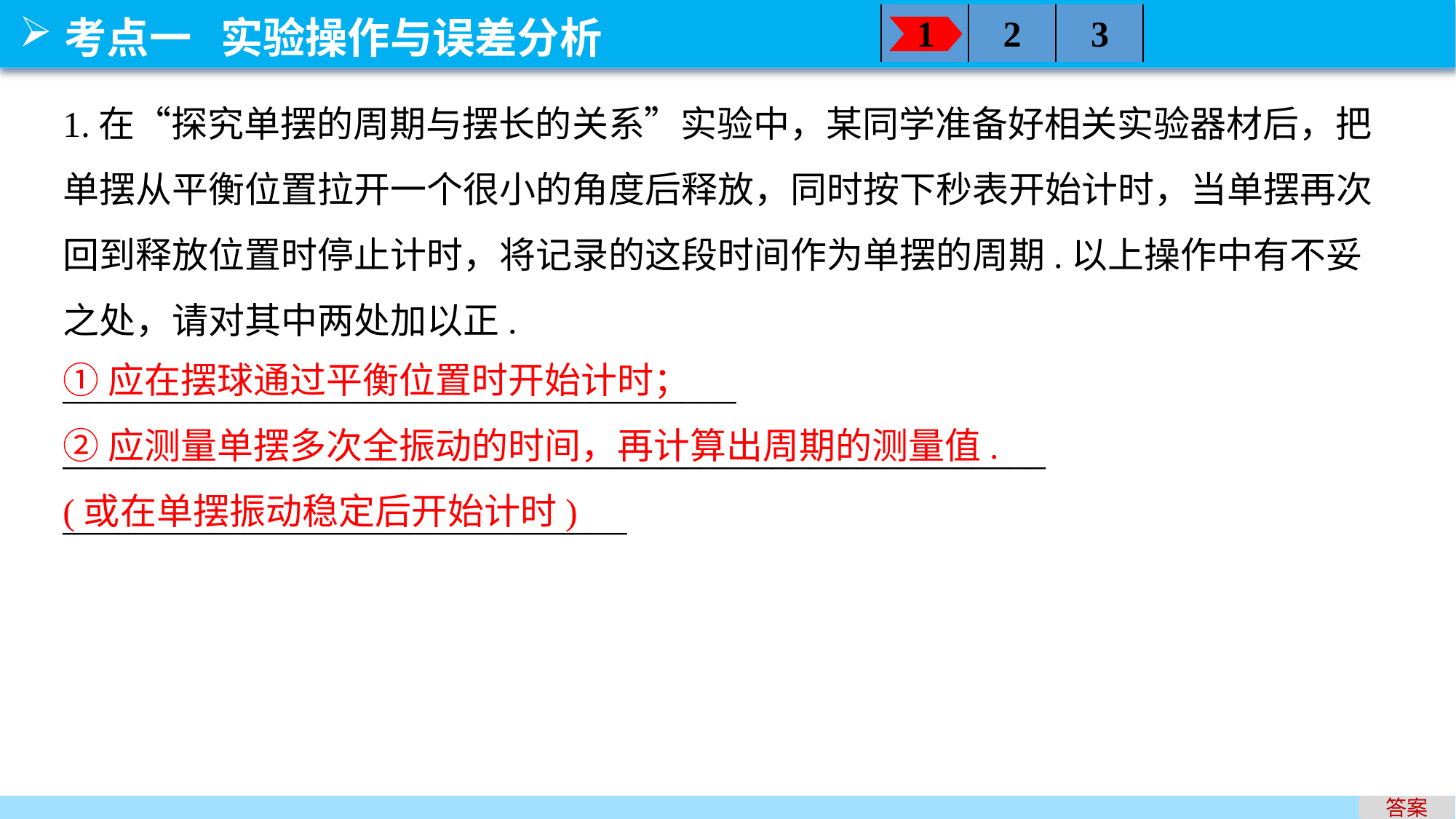

|  |  |  |
| --- | --- | --- |
1
2
3

1.在“探究单摆的周期与摆长的关系”实验中，某同学准备好相关实验器材后，把单摆从平衡位置拉开一个很小的角度后释放，同时按下秒表开始计时，当单摆再次回到释放位置时停止计时，将记录的这段时间作为单摆的周期.以上操作中有不妥之处，请对其中两处加以正.
_____________________________________
______________________________________________________
_______________________________
①应在摆球通过平衡位置时开始计时；
②应测量单摆多次全振动的时间，再计算出周期的测量值.
(或在单摆振动稳定后开始计时)
答案